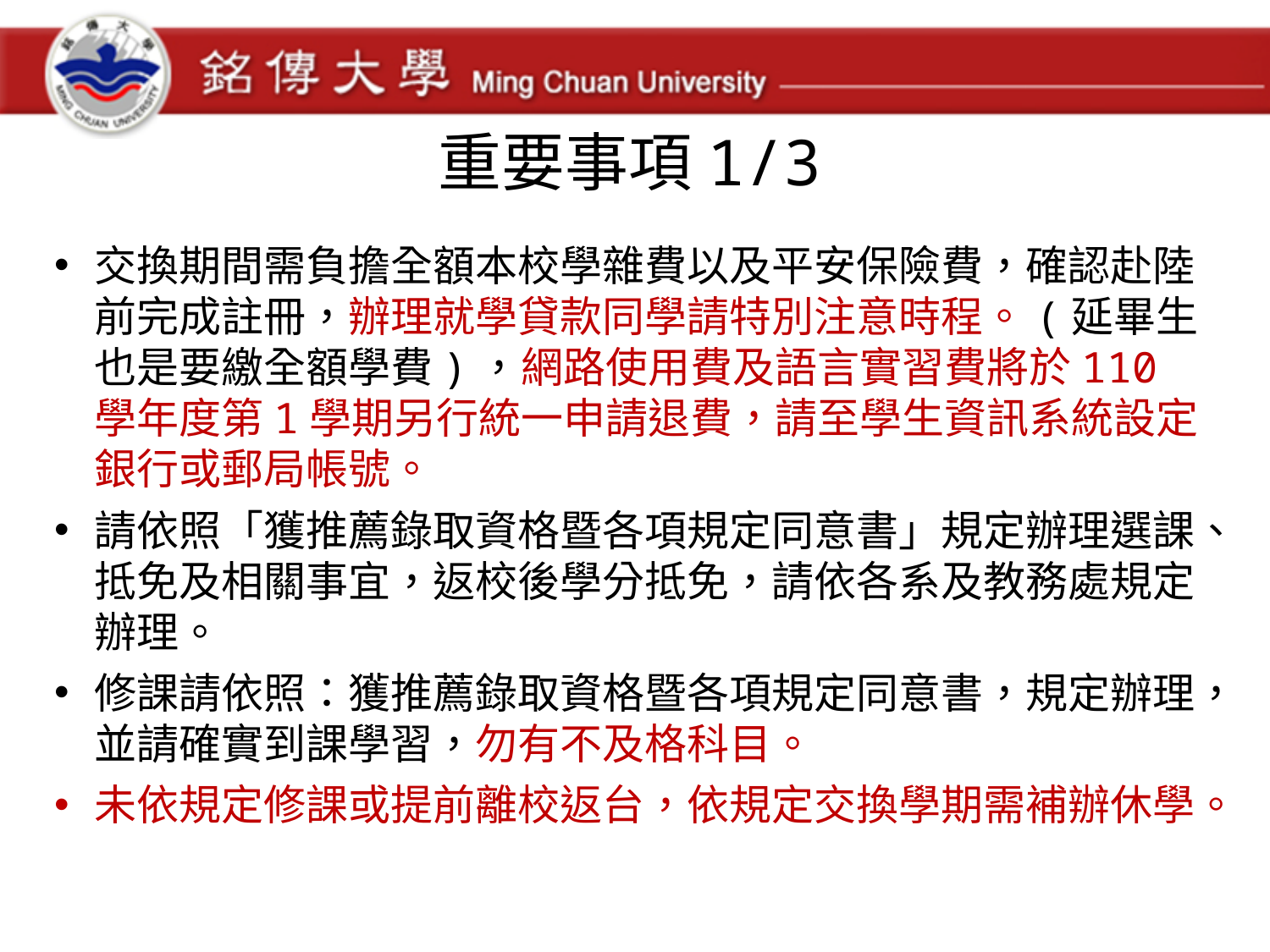

重要事項1/3

交換期間需負擔全額本校學雜費以及平安保險費，確認赴陸前完成註冊，辦理就學貸款同學請特別注意時程。(延畢生也是要繳全額學費)，網路使用費及語言實習費將於110學年度第1學期另行統一申請退費，請至學生資訊系統設定銀行或郵局帳號。
請依照「獲推薦錄取資格暨各項規定同意書」規定辦理選課、抵免及相關事宜，返校後學分抵免，請依各系及教務處規定辦理。
修課請依照：獲推薦錄取資格暨各項規定同意書，規定辦理，並請確實到課學習，勿有不及格科目。
未依規定修課或提前離校返台，依規定交換學期需補辦休學。